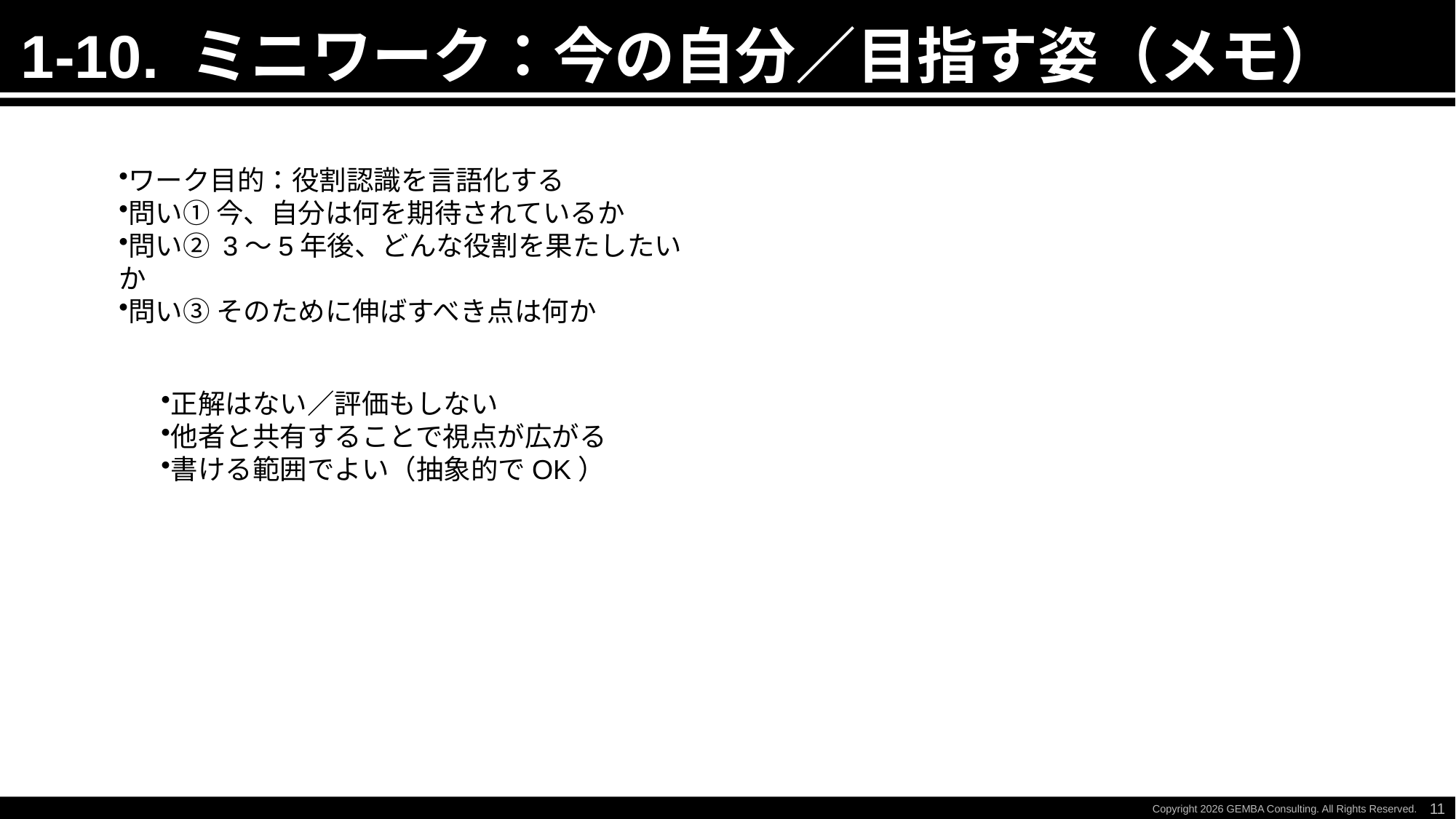

1-10. ミニワーク：今の自分／目指す姿（メモ）
ワーク目的：役割認識を言語化する
問い① 今、自分は何を期待されているか
問い② 3〜5年後、どんな役割を果たしたいか
問い③ そのために伸ばすべき点は何か
正解はない／評価もしない
他者と共有することで視点が広がる
書ける範囲でよい（抽象的でOK）
11